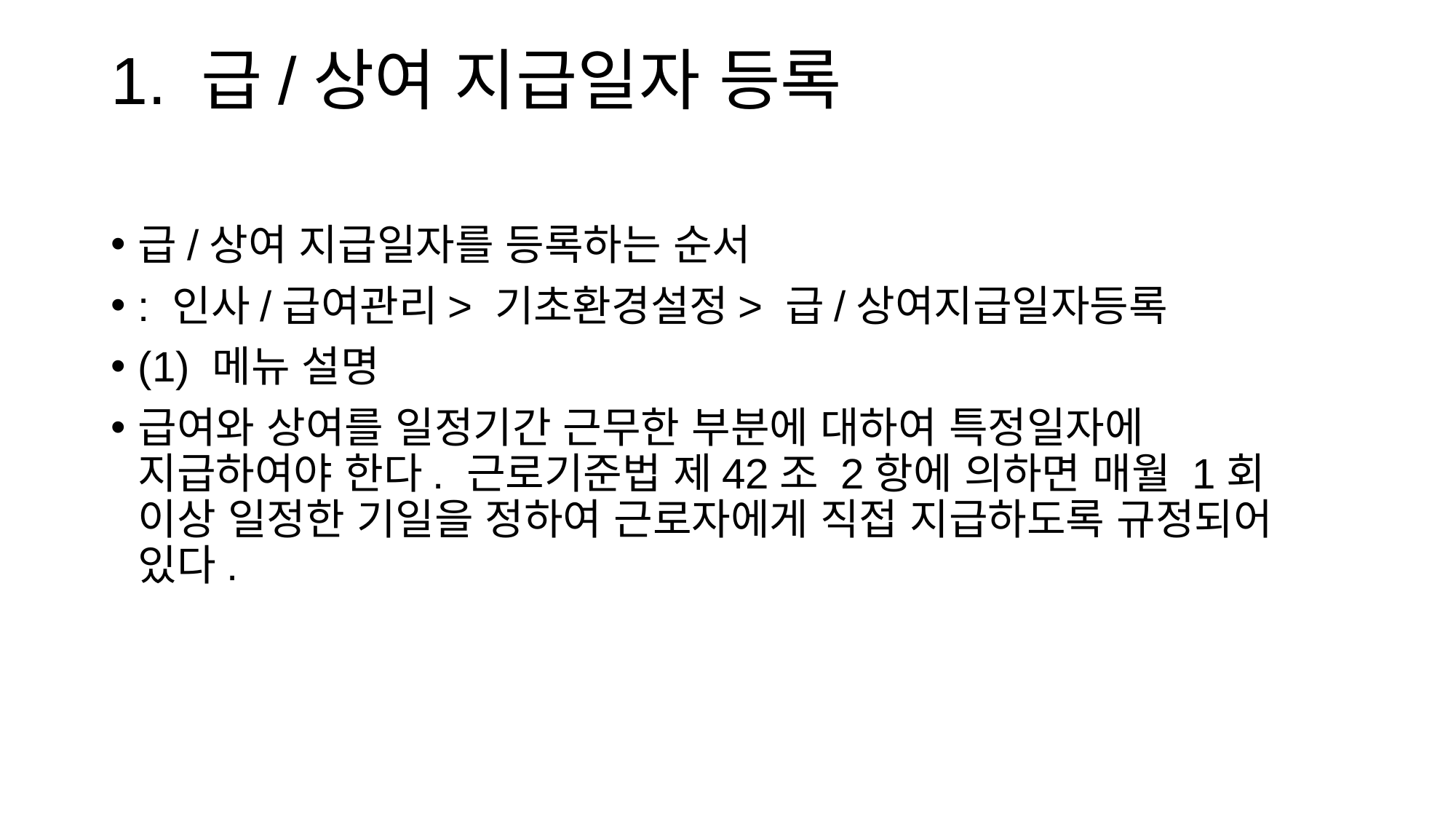

# 1. 급/상여 지급일자 등록
급/상여 지급일자를 등록하는 순서
: 인사/급여관리> 기초환경설정> 급/상여지급일자등록
(1) 메뉴 설명
급여와 상여를 일정기간 근무한 부분에 대하여 특정일자에 지급하여야 한다. 근로기준법 제42조 2항에 의하면 매월 1회 이상 일정한 기일을 정하여 근로자에게 직접 지급하도록 규정되어 있다.